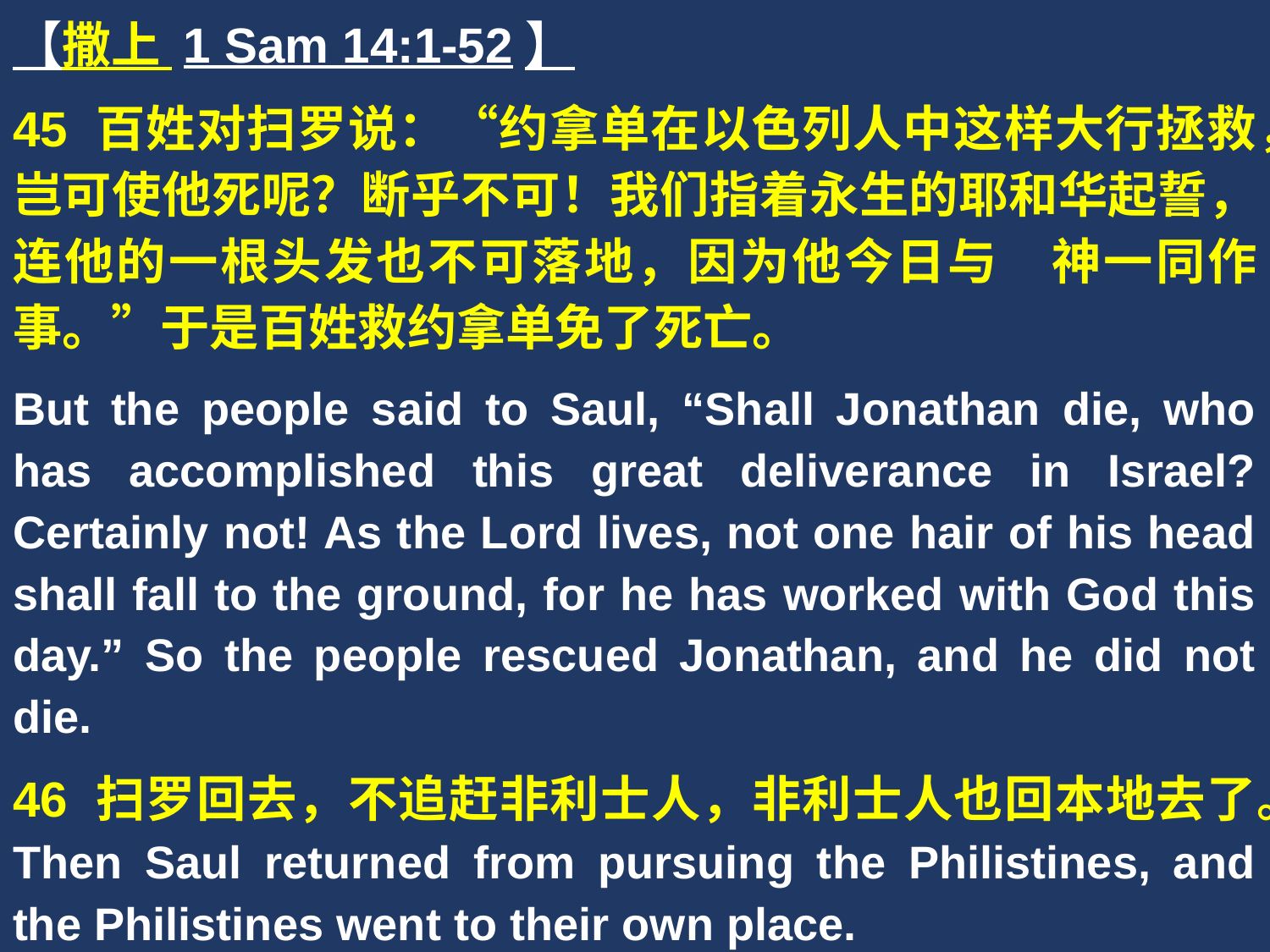

【撒上 1 Sam 14:1-52】
45 百姓对扫罗说：“约拿单在以色列人中这样大行拯救，岂可使他死呢？断乎不可！我们指着永生的耶和华起誓，连他的一根头发也不可落地，因为他今日与　神一同作事。”于是百姓救约拿单免了死亡。
But the people said to Saul, “Shall Jonathan die, who has accomplished this great deliverance in Israel? Certainly not! As the Lord lives, not one hair of his head shall fall to the ground, for he has worked with God this day.” So the people rescued Jonathan, and he did not die.
46 扫罗回去，不追赶非利士人，非利士人也回本地去了。Then Saul returned from pursuing the Philistines, and the Philistines went to their own place.